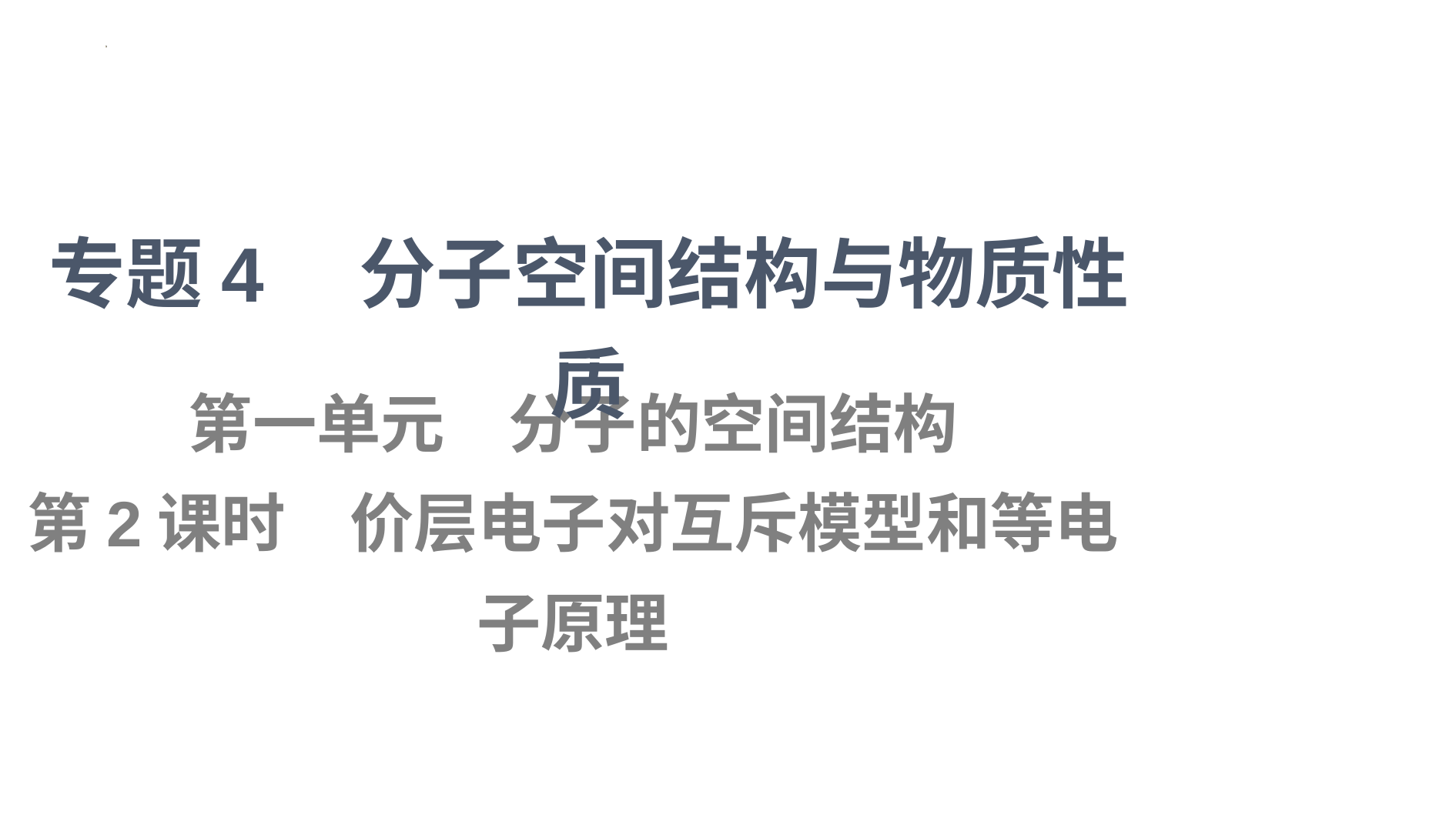

专题4　分子空间结构与物质性质
第一单元　分子的空间结构
第2课时　价层电子对互斥模型和等电子原理